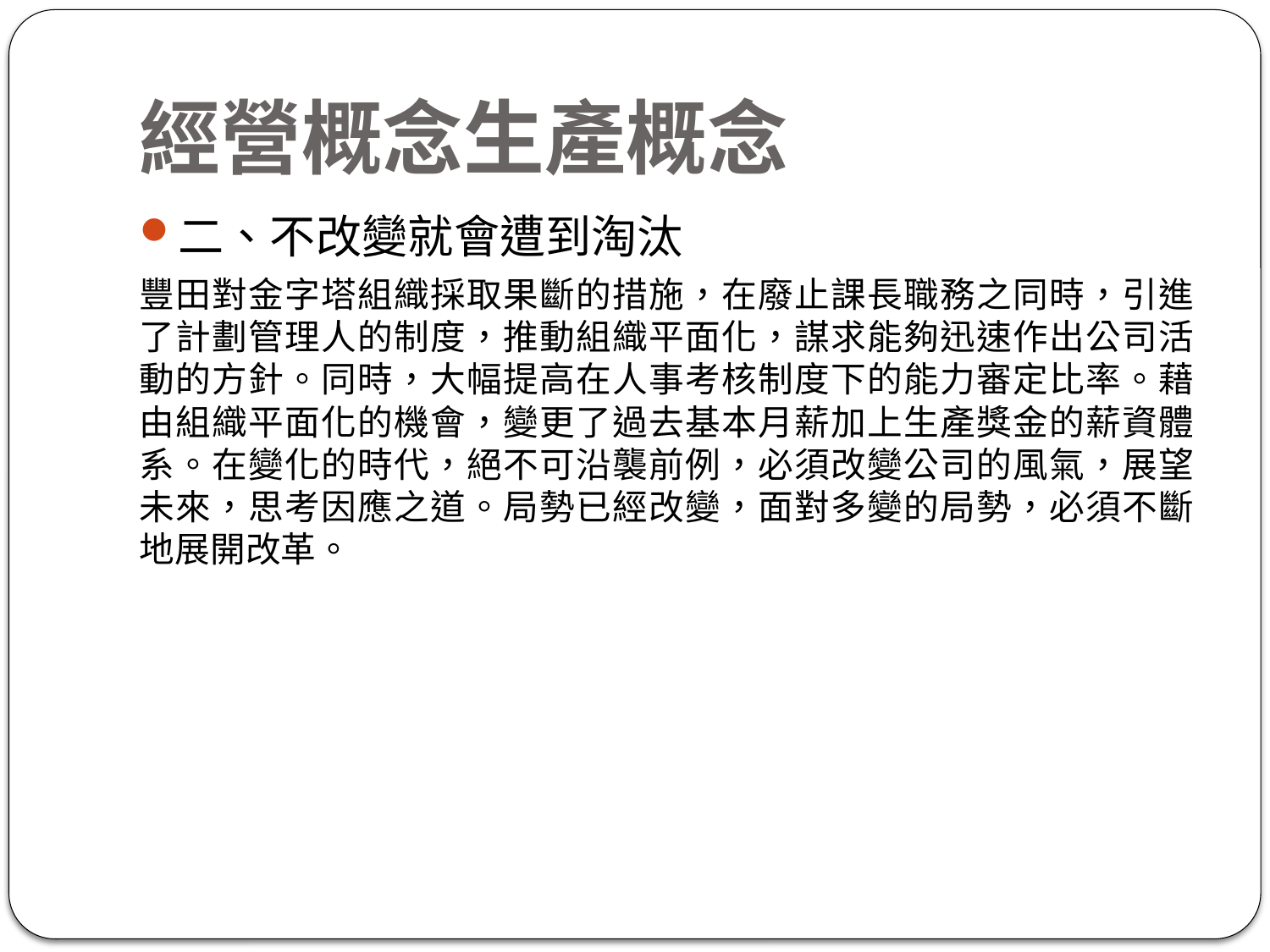

# 經營概念生產概念
二、不改變就會遭到淘汰
豐田對金字塔組織採取果斷的措施，在廢止課長職務之同時，引進了計劃管理人的制度，推動組織平面化，謀求能夠迅速作出公司活動的方針。同時，大幅提高在人事考核制度下的能力審定比率。藉由組織平面化的機會，變更了過去基本月薪加上生產獎金的薪資體系。在變化的時代，絕不可沿襲前例，必須改變公司的風氣，展望未來，思考因應之道。局勢已經改變，面對多變的局勢，必須不斷地展開改革。